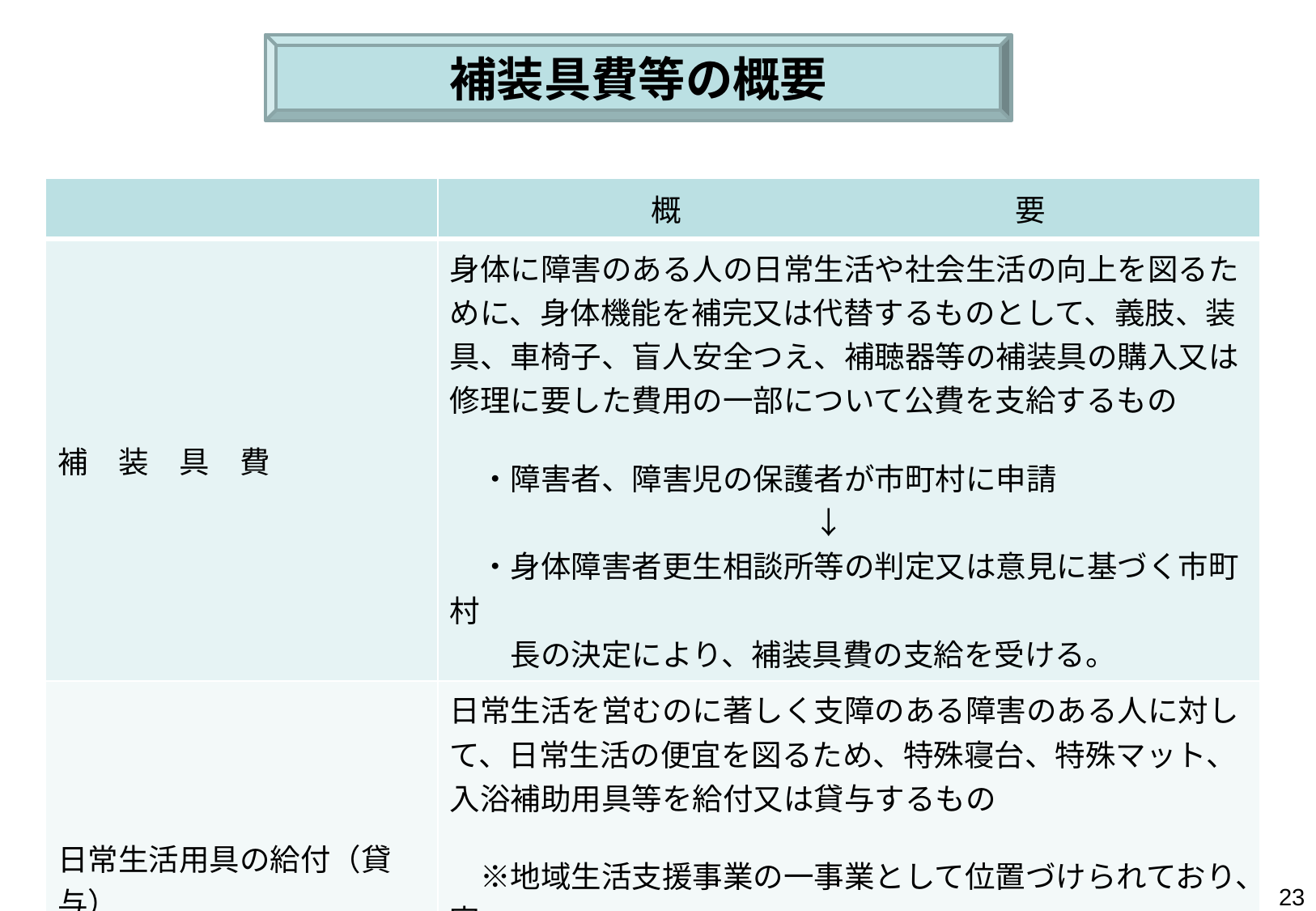

補装具費等の概要
|  | 概　　　　　　　　　　　要 |
| --- | --- |
| 補　装　具　費 | 身体に障害のある人の日常生活や社会生活の向上を図るために、身体機能を補完又は代替するものとして、義肢、装具、車椅子、盲人安全つえ、補聴器等の補装具の購入又は修理に要した費用の一部について公費を支給するもの 　・障害者、障害児の保護者が市町村に申請 　　　　　　　　　　　　↓ 　・身体障害者更生相談所等の判定又は意見に基づく市町村 　　長の決定により、補装具費の支給を受ける。 |
| 日常生活用具の給付（貸与） | 日常生活を営むのに著しく支障のある障害のある人に対して、日常生活の便宜を図るため、特殊寝台、特殊マット、入浴補助用具等を給付又は貸与するもの 　※地域生活支援事業の一事業として位置づけられており、実 　　施主体である市町村が地域の障害者のニーズを勘案して　　 　　実施 |
23